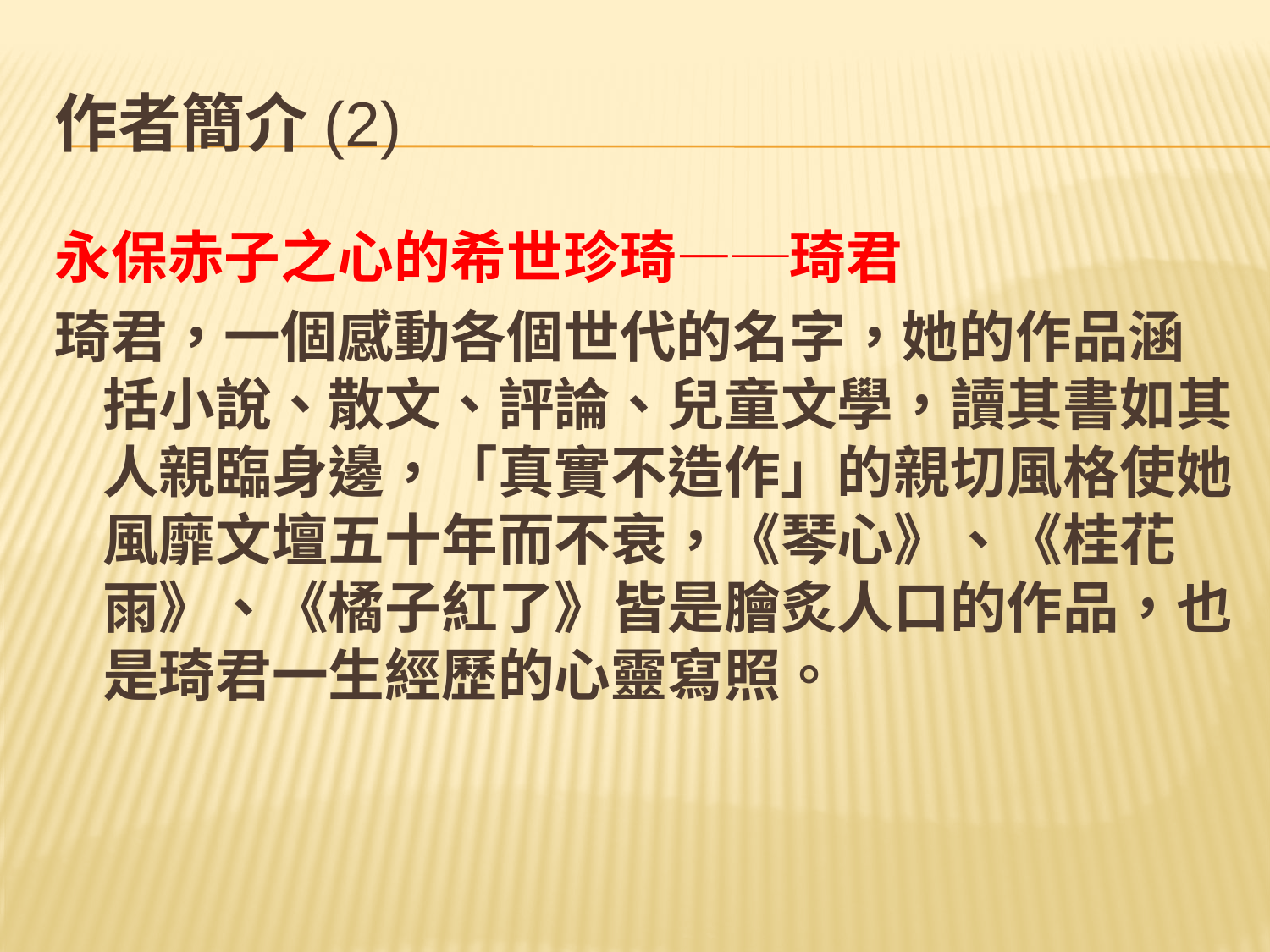

# 作者簡介(2)
永保赤子之心的希世珍琦—─琦君
琦君，一個感動各個世代的名字，她的作品涵括小說、散文、評論、兒童文學，讀其書如其人親臨身邊，「真實不造作」的親切風格使她風靡文壇五十年而不衰，《琴心》、《桂花雨》、《橘子紅了》皆是膾炙人口的作品，也是琦君一生經歷的心靈寫照。